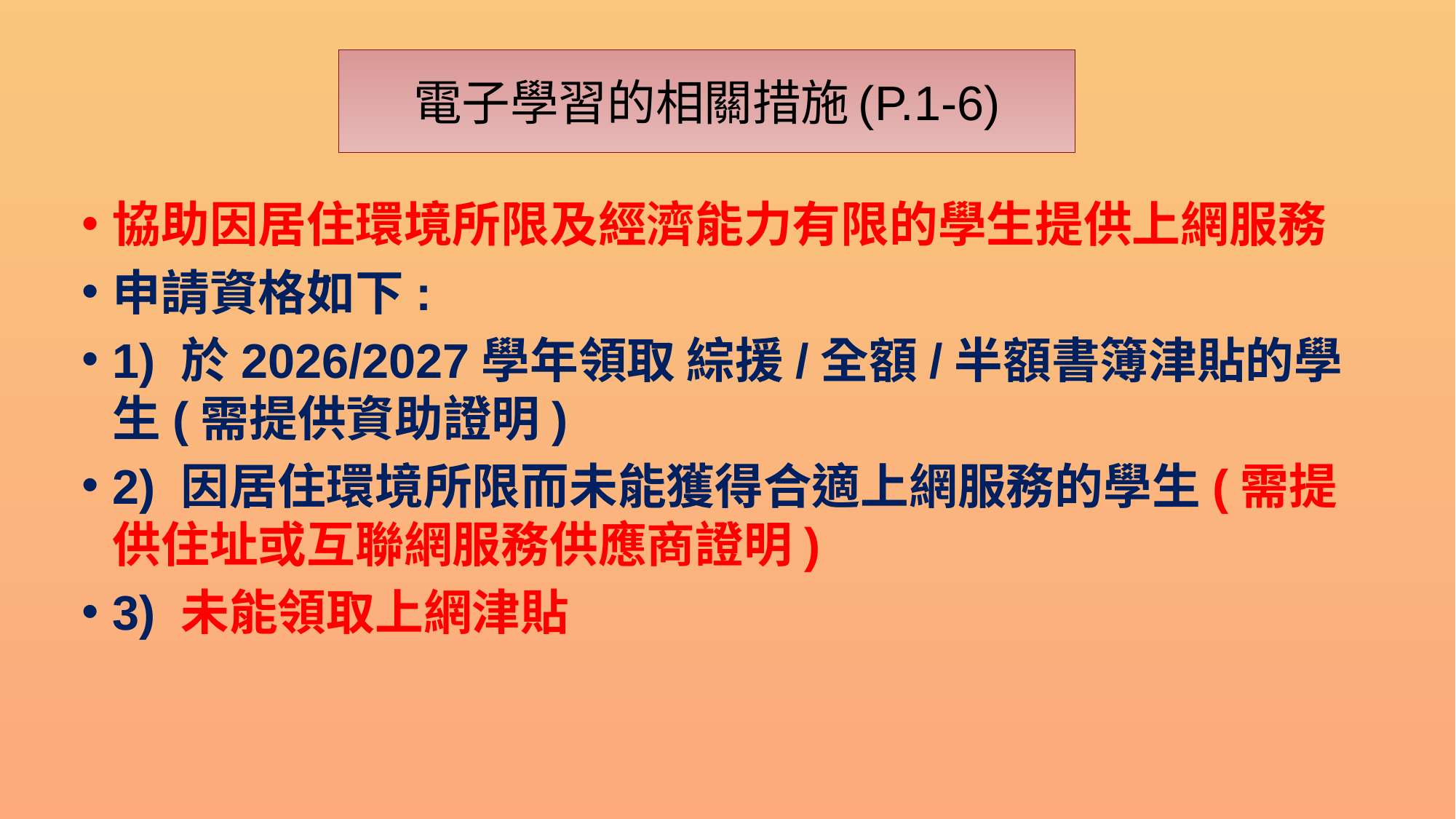

#
電子學習的相關措施(P.1-6)
協助因居住環境所限及經濟能力有限的學生提供上網服務
申請資格如下:
1) 於2026/2027學年領取 綜援/全額/半額書簿津貼的學生(需提供資助證明)
2) 因居住環境所限而未能獲得合適上網服務的學生(需提供住址或互聯網服務供應商證明)
3) 未能領取上網津貼